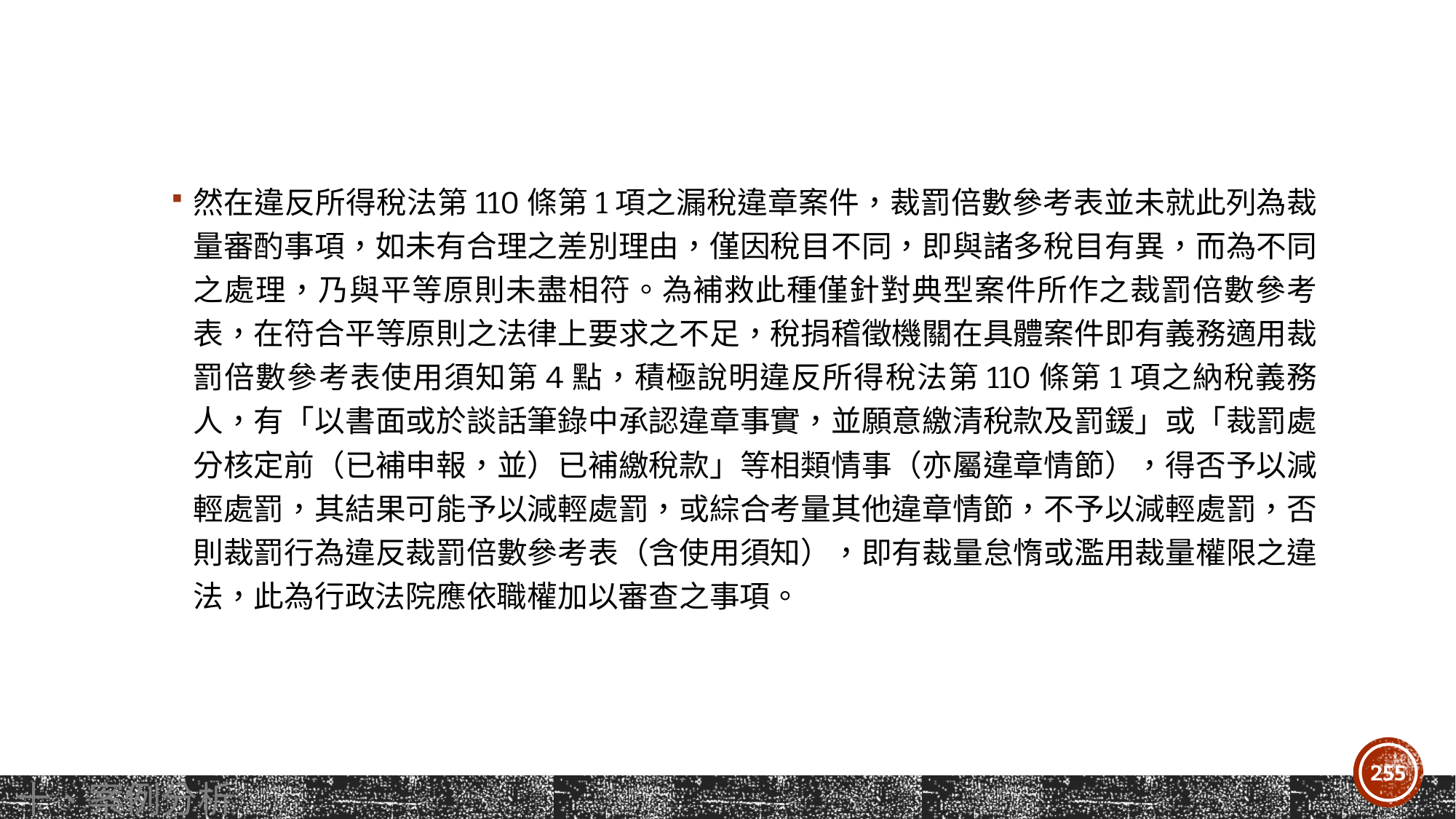

#
然在違反所得稅法第110條第1項之漏稅違章案件，裁罰倍數參考表並未就此列為裁量審酌事項，如未有合理之差別理由，僅因稅目不同，即與諸多稅目有異，而為不同之處理，乃與平等原則未盡相符。為補救此種僅針對典型案件所作之裁罰倍數參考表，在符合平等原則之法律上要求之不足，稅捐稽徵機關在具體案件即有義務適用裁罰倍數參考表使用須知第4點，積極說明違反所得稅法第110條第1項之納稅義務人，有「以書面或於談話筆錄中承認違章事實，並願意繳清稅款及罰鍰」或「裁罰處分核定前（已補申報，並）已補繳稅款」等相類情事（亦屬違章情節），得否予以減輕處罰，其結果可能予以減輕處罰，或綜合考量其他違章情節，不予以減輕處罰，否則裁罰行為違反裁罰倍數參考表（含使用須知），即有裁量怠惰或濫用裁量權限之違法，此為行政法院應依職權加以審查之事項。

255